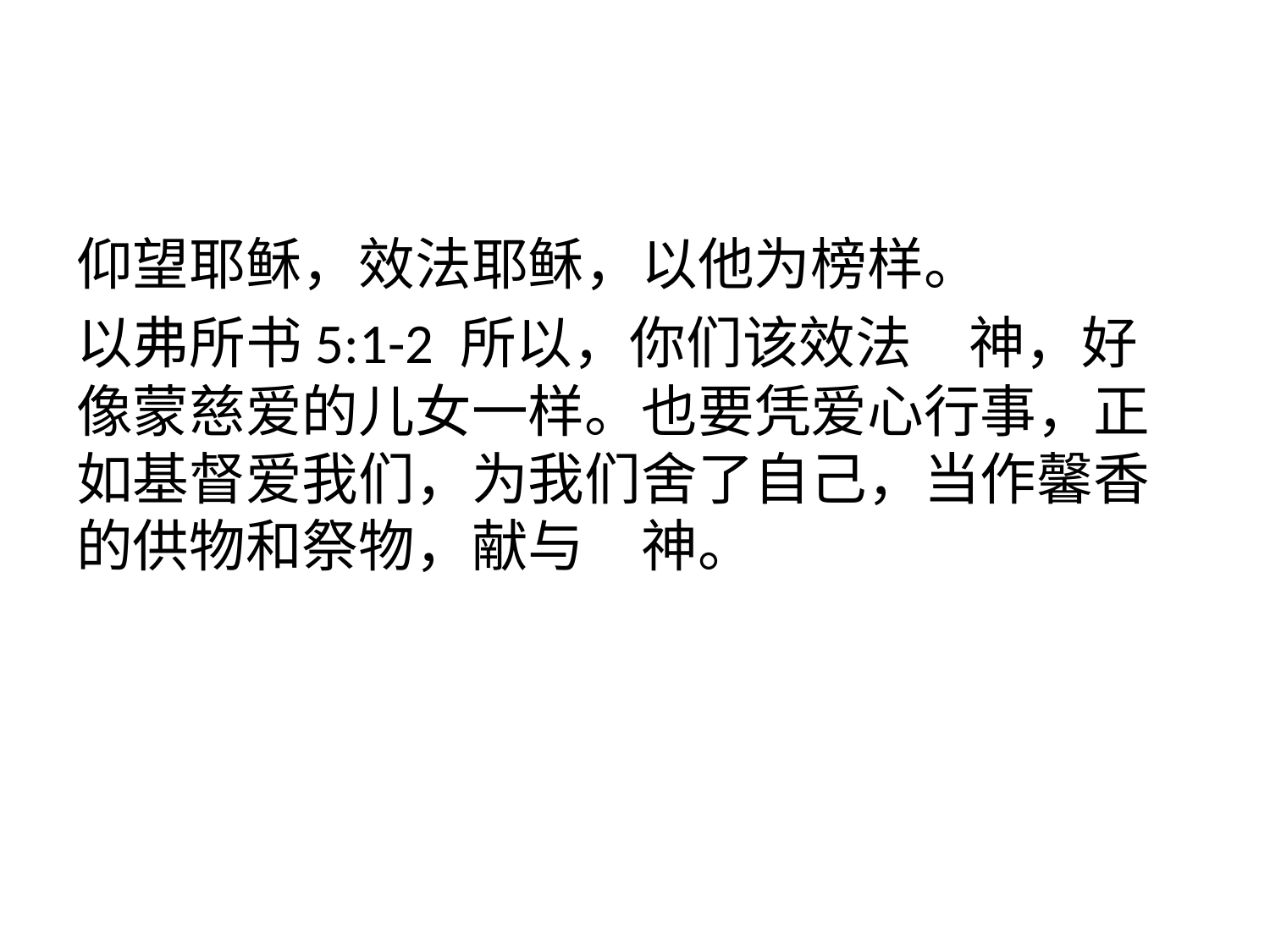

#
仰望耶稣，效法耶稣，以他为榜样。
以弗所书5:1-2 所以，你们该效法　神，好像蒙慈爱的儿女一样。也要凭爱心行事，正如基督爱我们，为我们舍了自己，当作馨香的供物和祭物，献与　神。